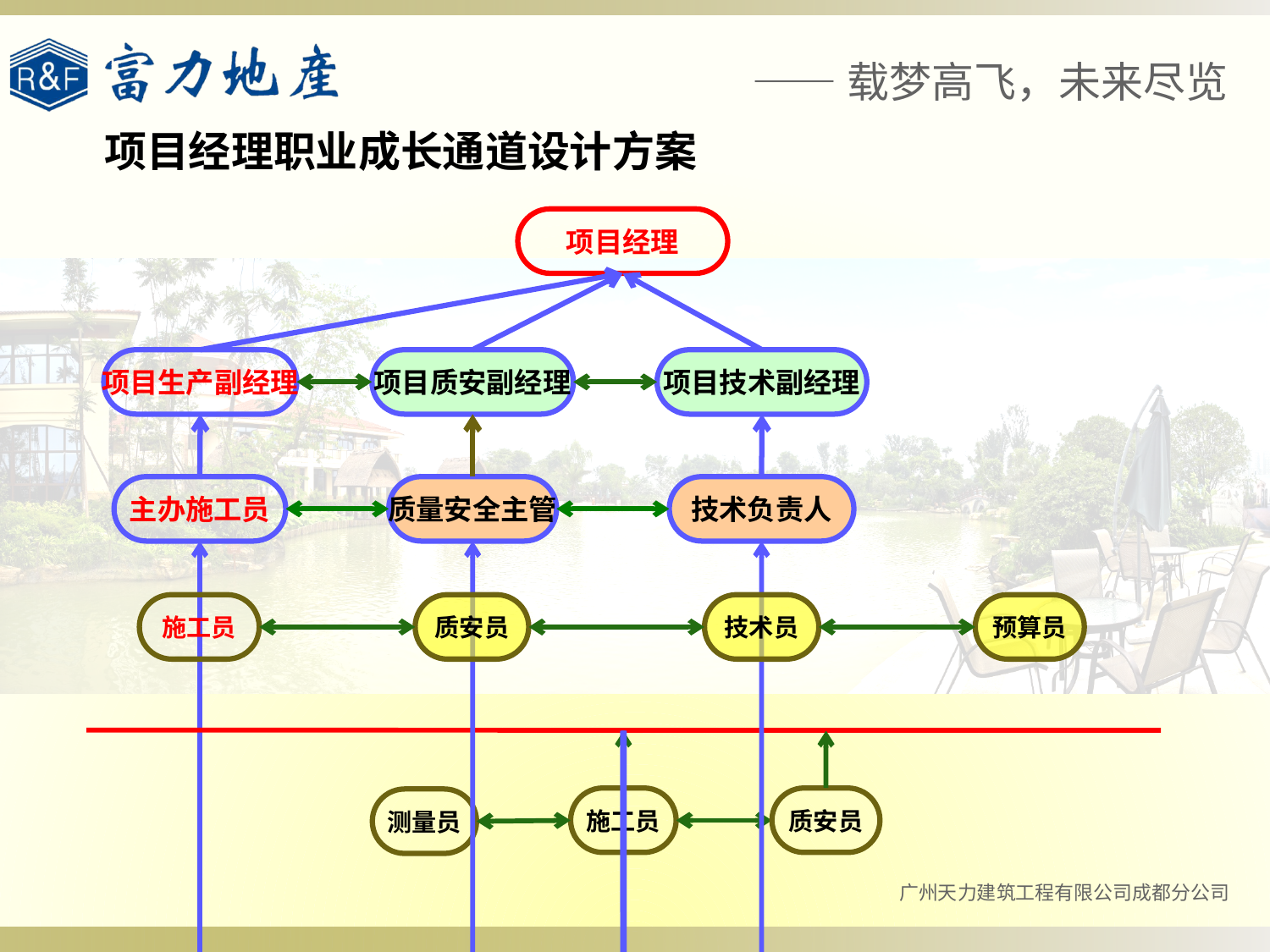

项目经理职业成长通道设计方案
项目经理
项目生产副经理
项目质安副经理
项目技术副经理
主办施工员
质量安全主管
技术负责人
施工员
质安员
测量员
施工员
质安员
技术员
预算员
施工员
质安员
技术员
预算员